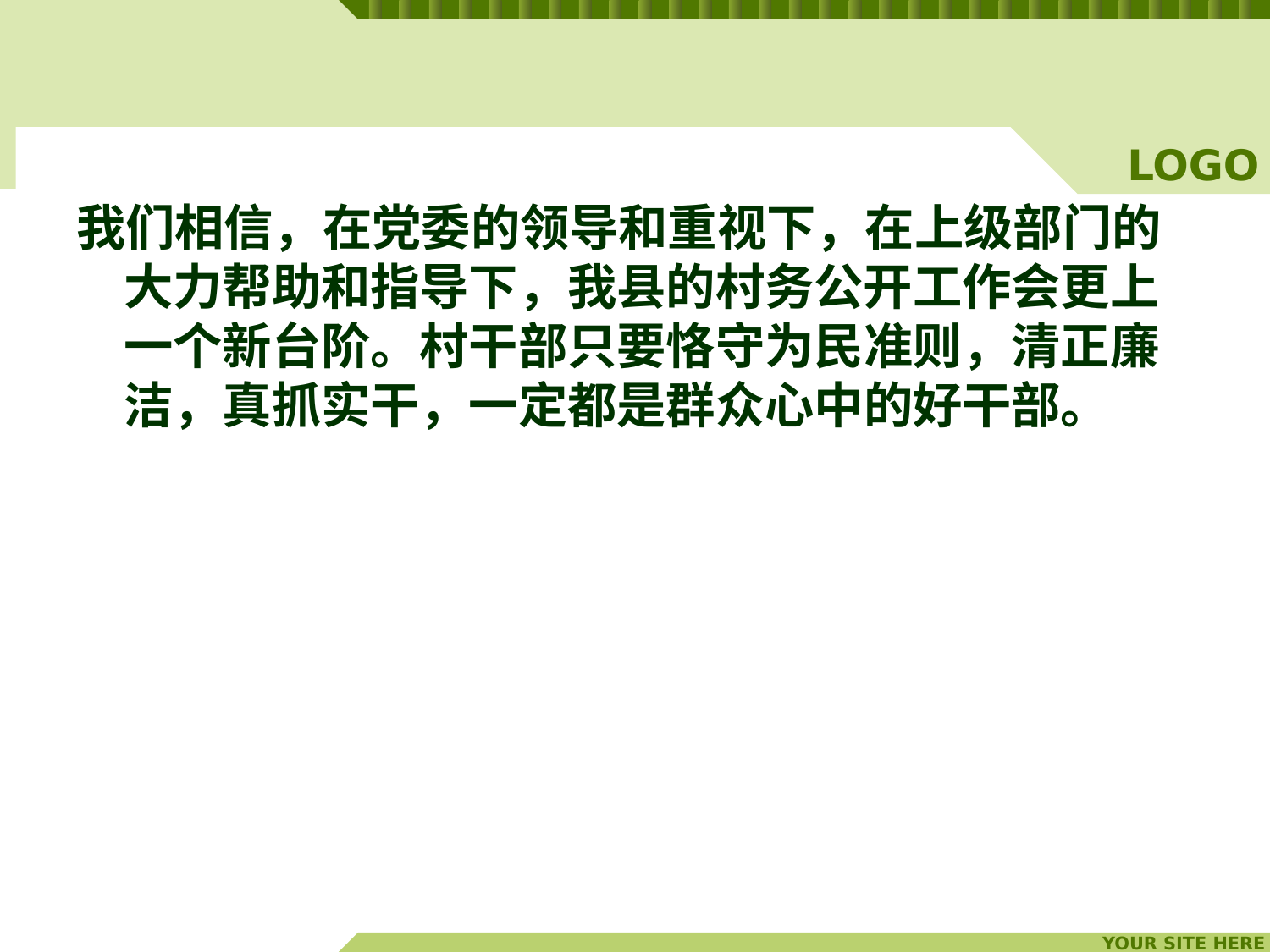

我们相信，在党委的领导和重视下，在上级部门的大力帮助和指导下，我县的村务公开工作会更上一个新台阶。村干部只要恪守为民准则，清正廉洁，真抓实干，一定都是群众心中的好干部。